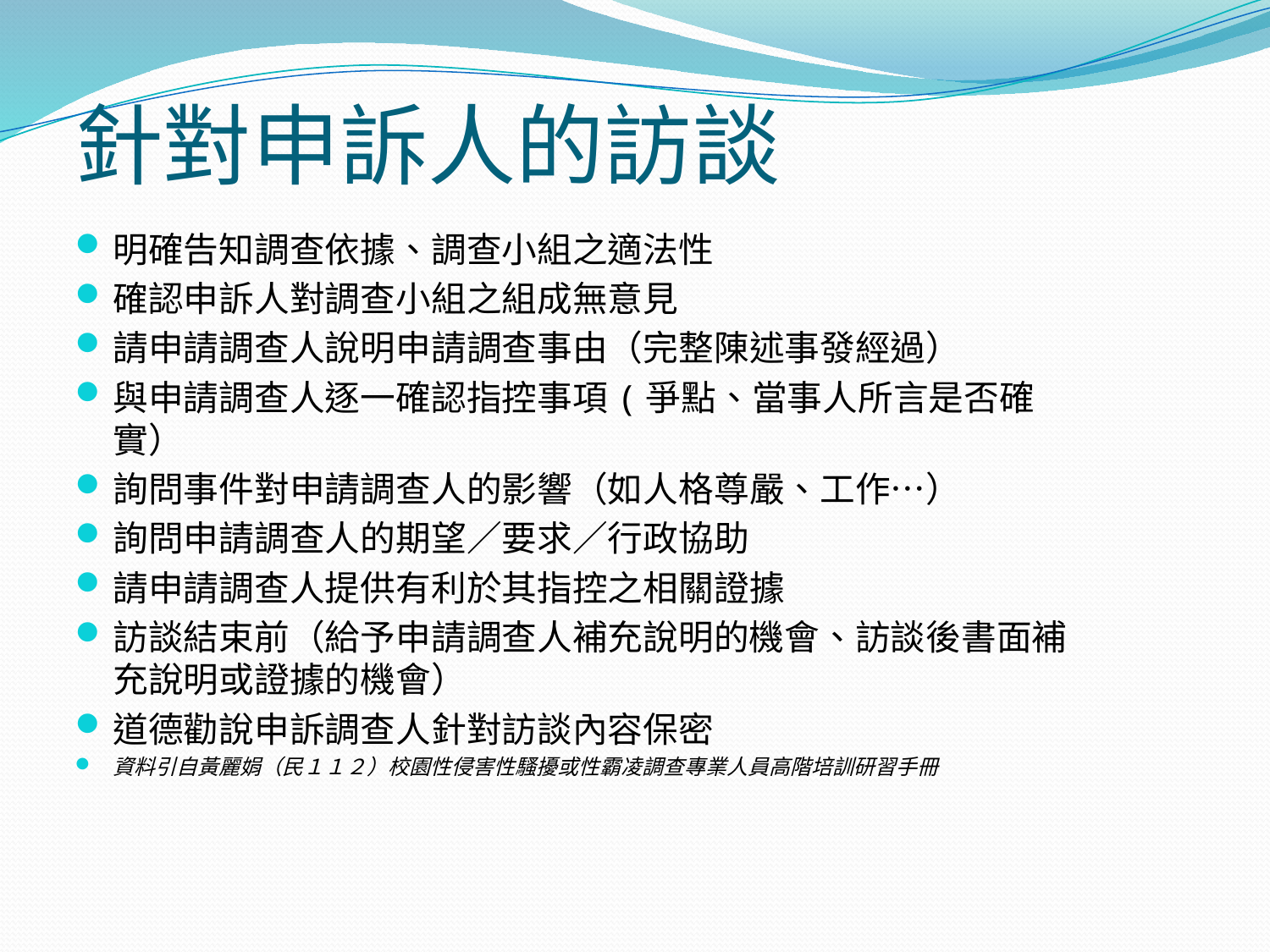

# 針對申訴人的訪談
明確告知調查依據、調查小組之適法性
確認申訴人對調查小組之組成無意見
請申請調查人說明申請調查事由（完整陳述事發經過）
與申請調查人逐一確認指控事項(爭點、當事人所言是否確實）
詢問事件對申請調查人的影響（如人格尊嚴、工作…）
詢問申請調查人的期望／要求／行政協助
請申請調查人提供有利於其指控之相關證據
訪談結束前（給予申請調查人補充說明的機會、訪談後書面補充說明或證據的機會）
道德勸說申訴調查人針對訪談內容保密
資料引自黃麗娟（民１１２）校園性侵害性騷擾或性霸凌調查專業人員高階培訓研習手冊